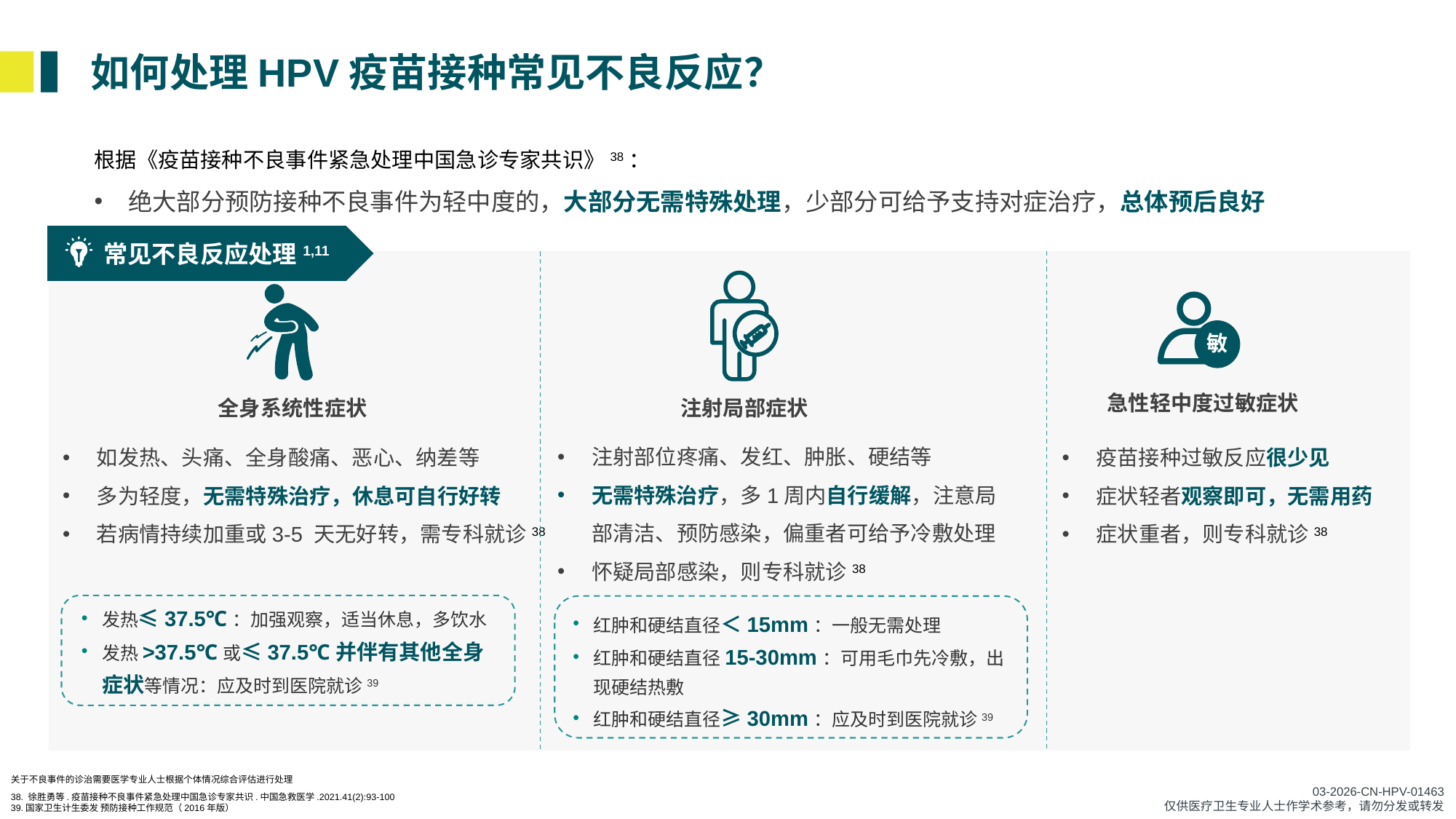

如何处理HPV疫苗接种常见不良反应？
根据《疫苗接种不良事件紧急处理中国急诊专家共识》38：
绝大部分预防接种不良事件为轻中度的，大部分无需特殊处理，少部分可给予支持对症治疗，总体预后良好

常见不良反应处理1,11

敏
急性轻中度过敏症状
全身系统性症状
注射局部症状
注射部位疼痛、发红、肿胀、硬结等
无需特殊治疗，多1周内自行缓解，注意局部清洁、预防感染，偏重者可给予冷敷处理
怀疑局部感染，则专科就诊38
如发热、头痛、全身酸痛、恶心、纳差等
多为轻度，无需特殊治疗，休息可自行好转
若病情持续加重或3-5 天无好转，需专科就诊38
疫苗接种过敏反应很少见
症状轻者观察即可，无需用药
症状重者，则专科就诊38
发热≤37.5℃：加强观察，适当休息，多饮水
发热>37.5℃或≤37.5℃并伴有其他全身症状等情况：应及时到医院就诊39

红肿和硬结直径＜15mm：一般无需处理
红肿和硬结直径15-30mm：可用毛巾先冷敷，出现硬结热敷
红肿和硬结直径≥30mm：应及时到医院就诊39
关于不良事件的诊治需要医学专业人士根据个体情况综合评估进行处理
38. 徐胜勇等.疫苗接种不良事件紧急处理中国急诊专家共识.中国急救医学.2021.41(2):93-100
39.国家卫生计生委发 预防接种工作规范（2016年版）